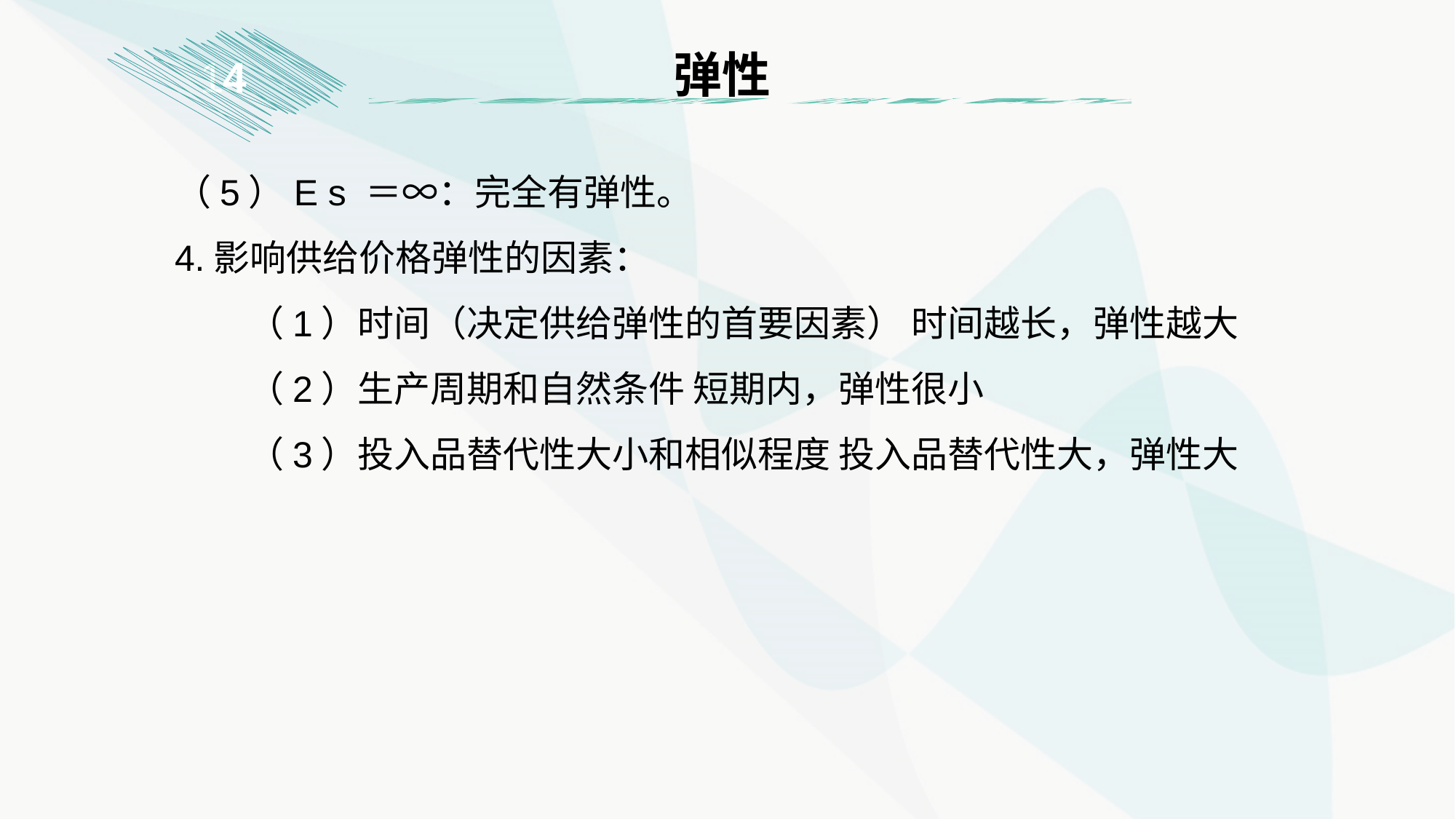

弹性
1
4
（5）E s ＝∞：完全有弹性。
4.影响供给价格弹性的因素：
　　（1）时间（决定供给弹性的首要因素） 时间越长，弹性越大
　　（2）生产周期和自然条件 短期内，弹性很小
　　（3）投入品替代性大小和相似程度 投入品替代性大，弹性大